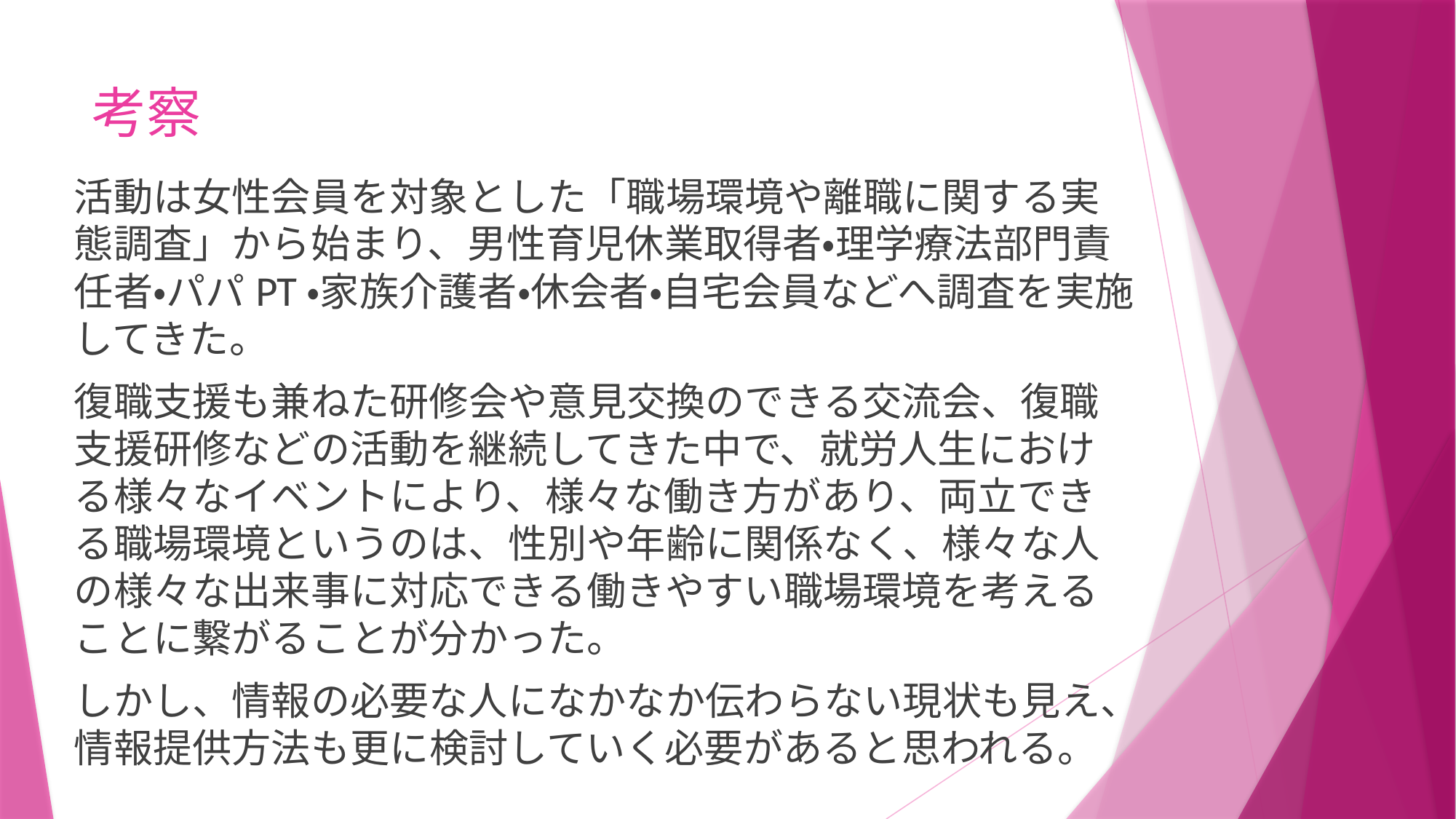

# 考察
活動は女性会員を対象とした「職場環境や離職に関する実態調査」から始まり、男性育児休業取得者・理学療法部門責任者・パパPT・家族介護者・休会者・自宅会員などへ調査を実施してきた。
復職支援も兼ねた研修会や意見交換のできる交流会、復職支援研修などの活動を継続してきた中で、就労人生における様々なイベントにより、様々な働き方があり、両立できる職場環境というのは、性別や年齢に関係なく、様々な人の様々な出来事に対応できる働きやすい職場環境を考えることに繋がることが分かった。
しかし、情報の必要な人になかなか伝わらない現状も見え、情報提供方法も更に検討していく必要があると思われる。